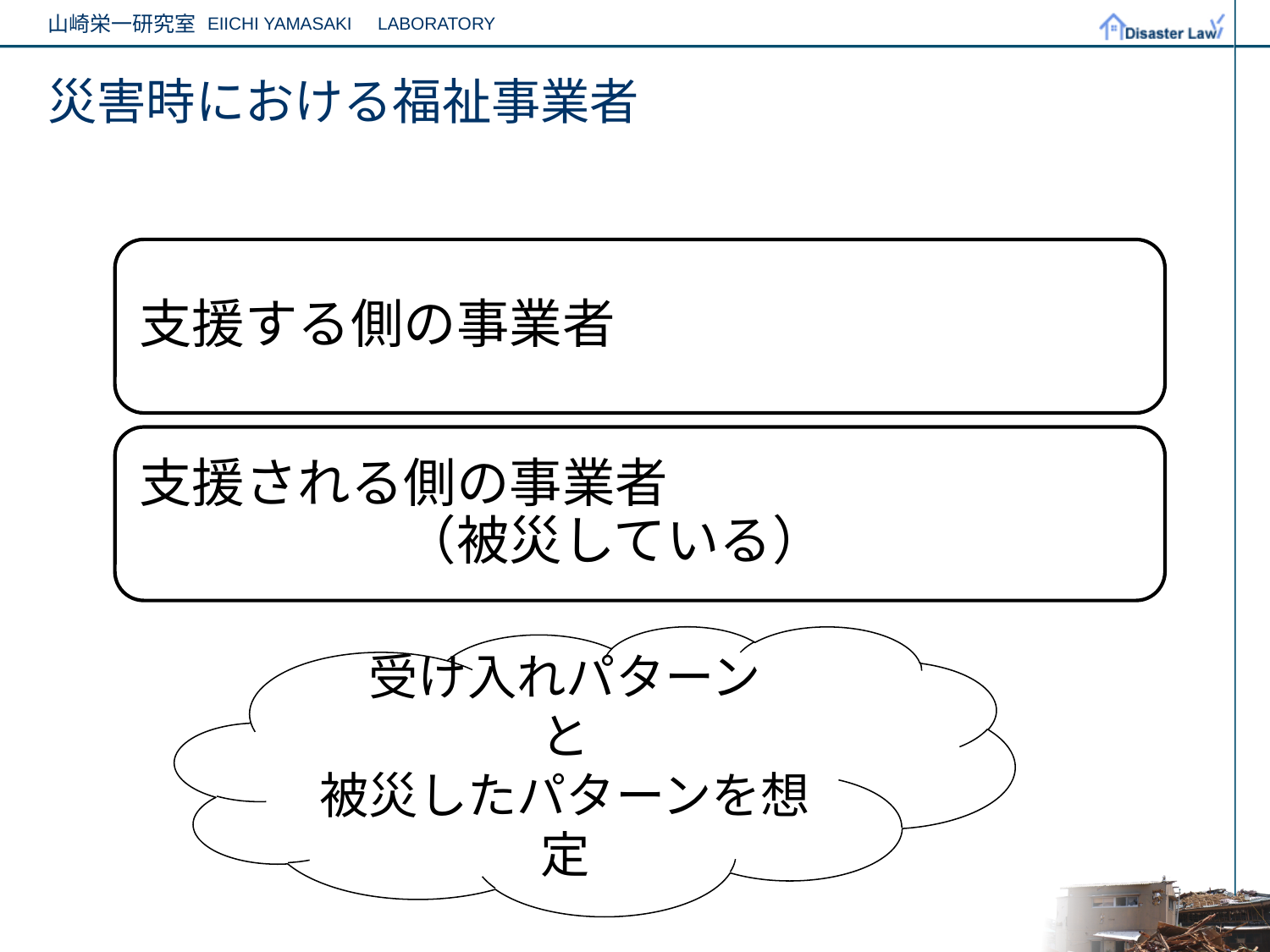

# 災害時における福祉事業者
支援する側の事業者
支援される側の事業者　　　　　　　　　　　　　（被災している）
受け入れパターン
と
被災したパターンを想定